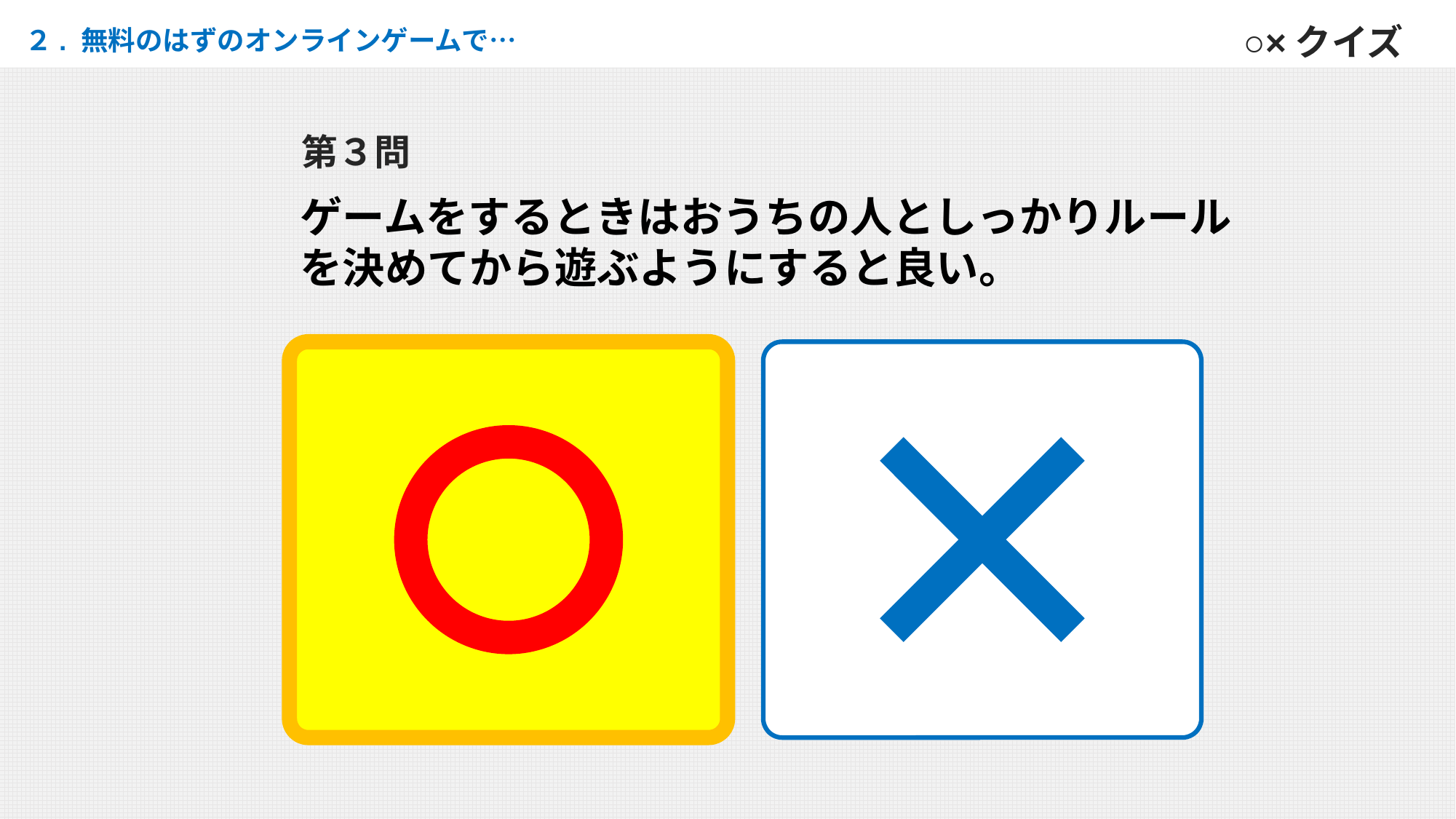

○×クイズ
２. 無料のはずのオンラインゲームで…
第３問
ゲームをするときはおうちの人としっかりルールを決めてから遊ぶようにすると良い。